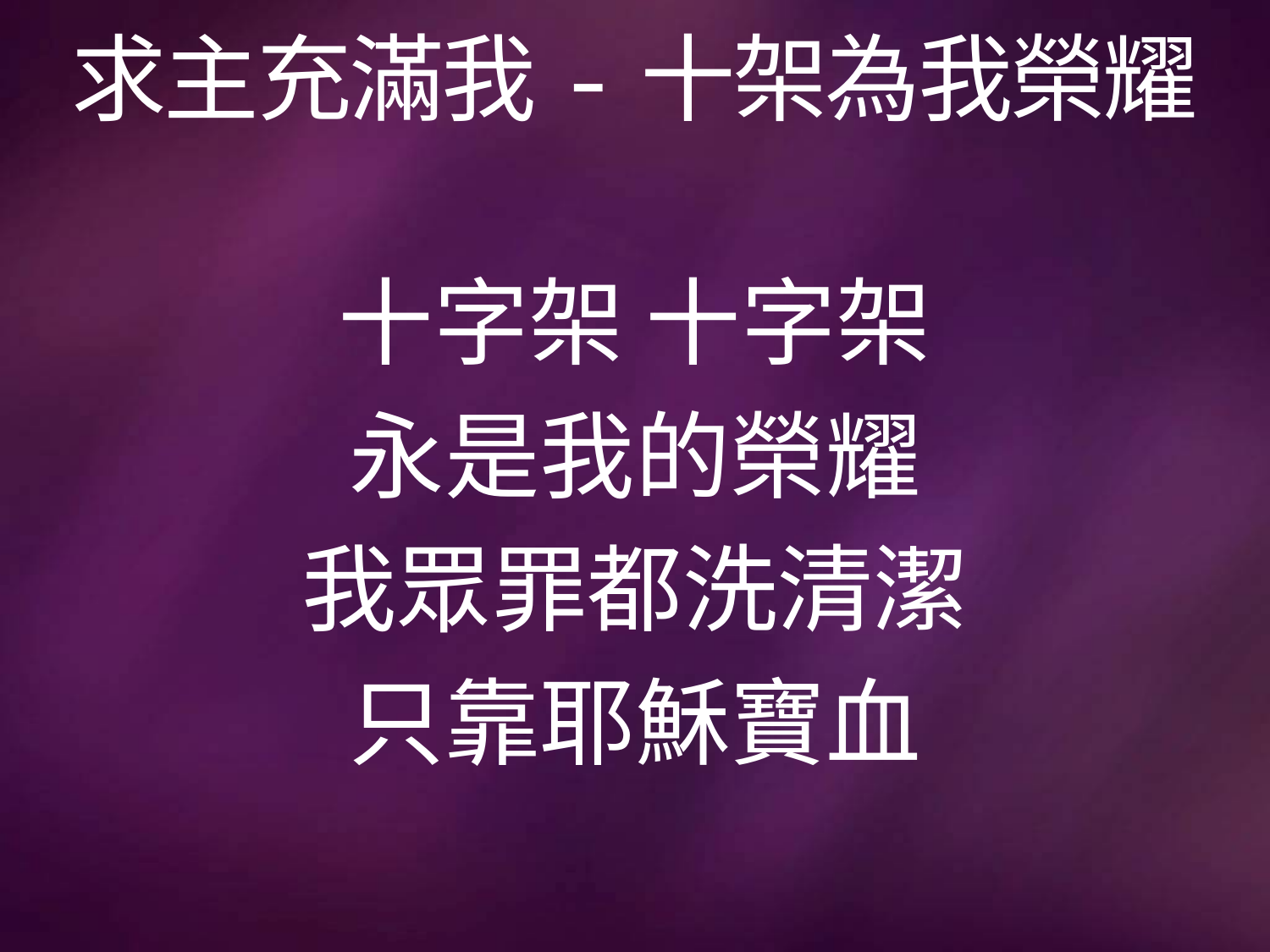

# 求主充滿我-十架為我榮耀
十字架 十字架
永是我的榮耀
我眾罪都洗清潔
只靠耶穌寶血